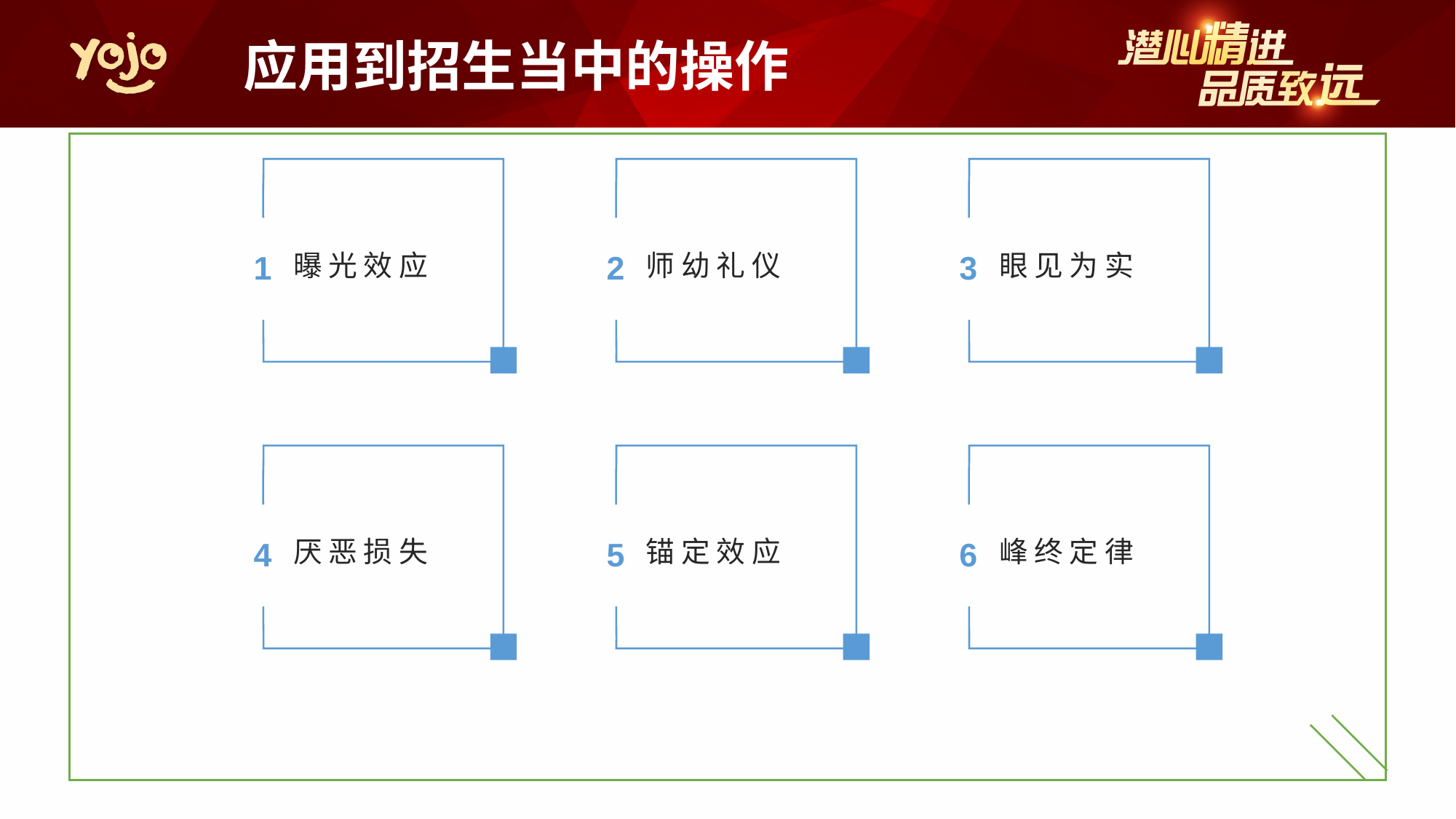

应用到招生当中的操作

曝光效应
师幼礼仪
眼见为实
1
2
3

厌恶损失
锚定效应
峰终定律
4
5
6